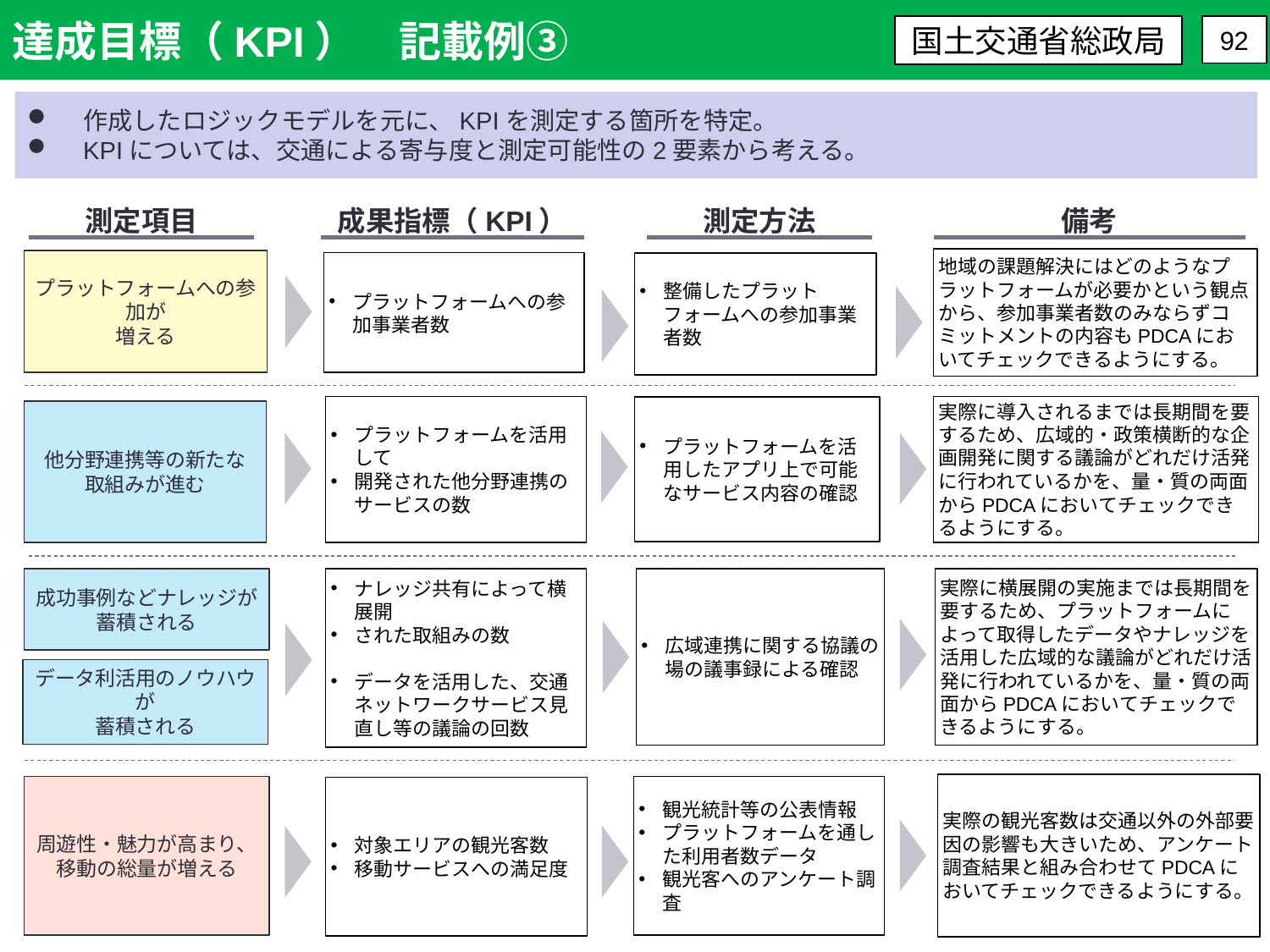

達成目標（KPI）　記載例③
国土交通省総政局
92

作成したロジックモデルを元に、KPIを測定する箇所を特定。
KPIについては、交通による寄与度と測定可能性の2要素から考える。
測定方法
備考
測定項目
成果指標（KPI）
地域の課題解決にはどのようなプラットフォームが必要かという観点から、参加事業者数のみならずコミットメントの内容もPDCAにおいてチェックできるようにする。
プラットフォームへの参加が
増える
プラットフォームへの参加事業者数
整備したプラットフォームへの参加事業者数

プラットフォームを活用して
開発された他分野連携のサービスの数
実際に導入されるまでは長期間を要するため、広域的・政策横断的な企画開発に関する議論がどれだけ活発に行われているかを、量・質の両面からPDCAにおいてチェックできるようにする。
プラットフォームを活用したアプリ上で可能なサービス内容の確認
他分野連携等の新たな
取組みが進む

ナレッジ共有によって横展開
された取組みの数

データを活用した、交通ネットワークサービス見直し等の議論の回数
成功事例などナレッジが
蓄積される
広域連携に関する協議の場の議事録による確認
実際に横展開の実施までは長期間を要するため、プラットフォームによって取得したデータやナレッジを活用した広域的な議論がどれだけ活発に行われているかを、量・質の両面からPDCAにおいてチェックできるようにする。

データ利活用のノウハウが
蓄積される
実際の観光客数は交通以外の外部要因の影響も大きいため、アンケート調査結果と組み合わせてPDCAにおいてチェックできるようにする。
周遊性・魅力が高まり、移動の総量が増える
観光統計等の公表情報
プラットフォームを通した利用者数データ
観光客へのアンケート調査
対象エリアの観光客数
移動サービスへの満足度